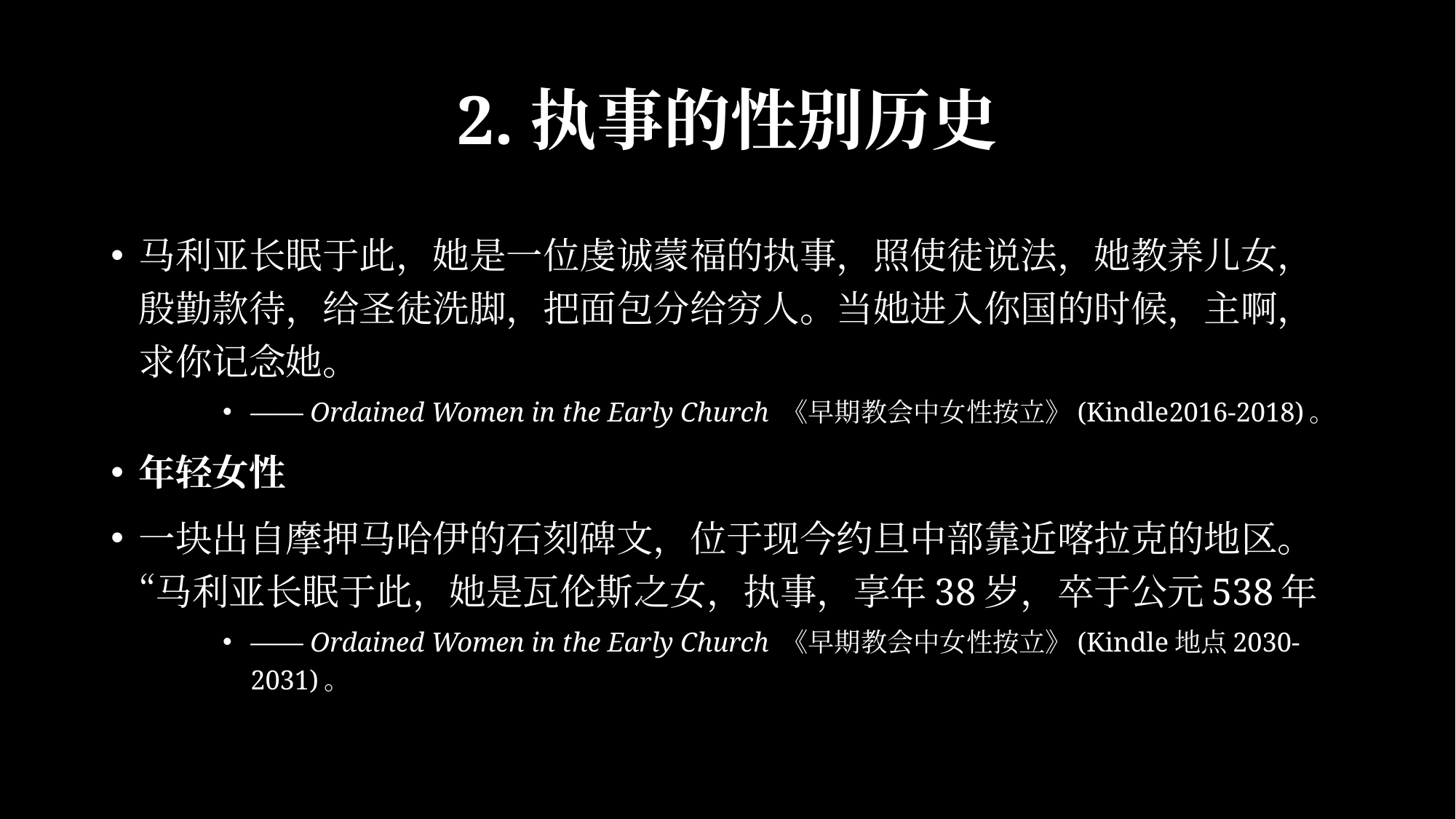

# 2.执事的性别历史
马利亚长眠于此，她是一位虔诚蒙福的执事，照使徒说法，她教养儿女，殷勤款待，给圣徒洗脚，把面包分给穷人。当她进入你国的时候，主啊，求你记念她。
—— Ordained Women in the Early Church 《早期教会中女性按立》(Kindle2016-2018)。
年轻女性
一块出自摩押马哈伊的石刻碑文，位于现今约旦中部靠近喀拉克的地区。“马利亚长眠于此，她是瓦伦斯之女，执事，享年38岁，卒于公元538年
—— Ordained Women in the Early Church 《早期教会中女性按立》(Kindle地点2030-2031)。